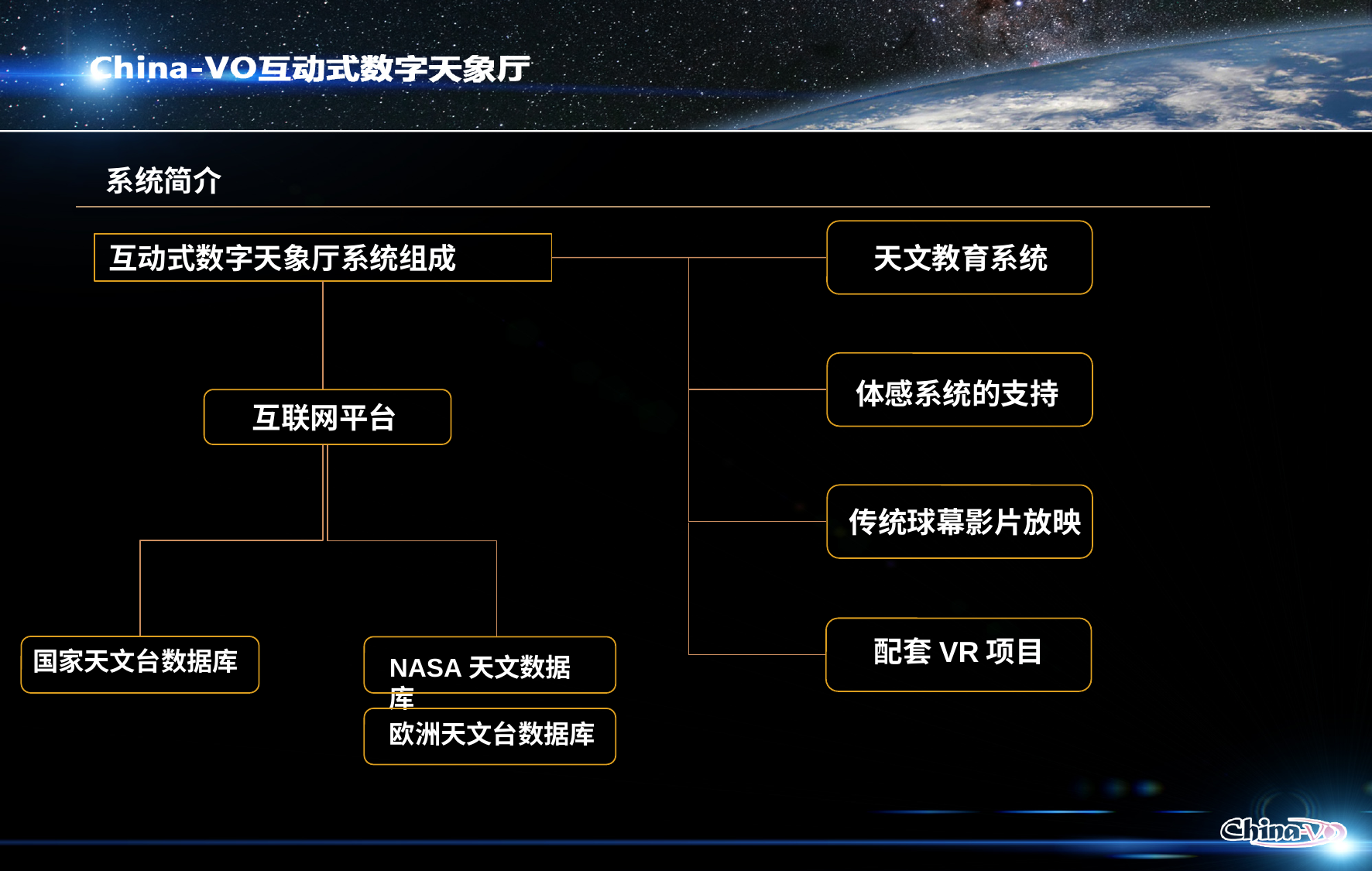

系统简介

互动式数字天象厅系统组成
天文教育系统

体感系统的支持

互联网平台

传统球幕影片放映

配套VR项目

国家天文台数据库
NASA天文数据库

欧洲天文台数据库